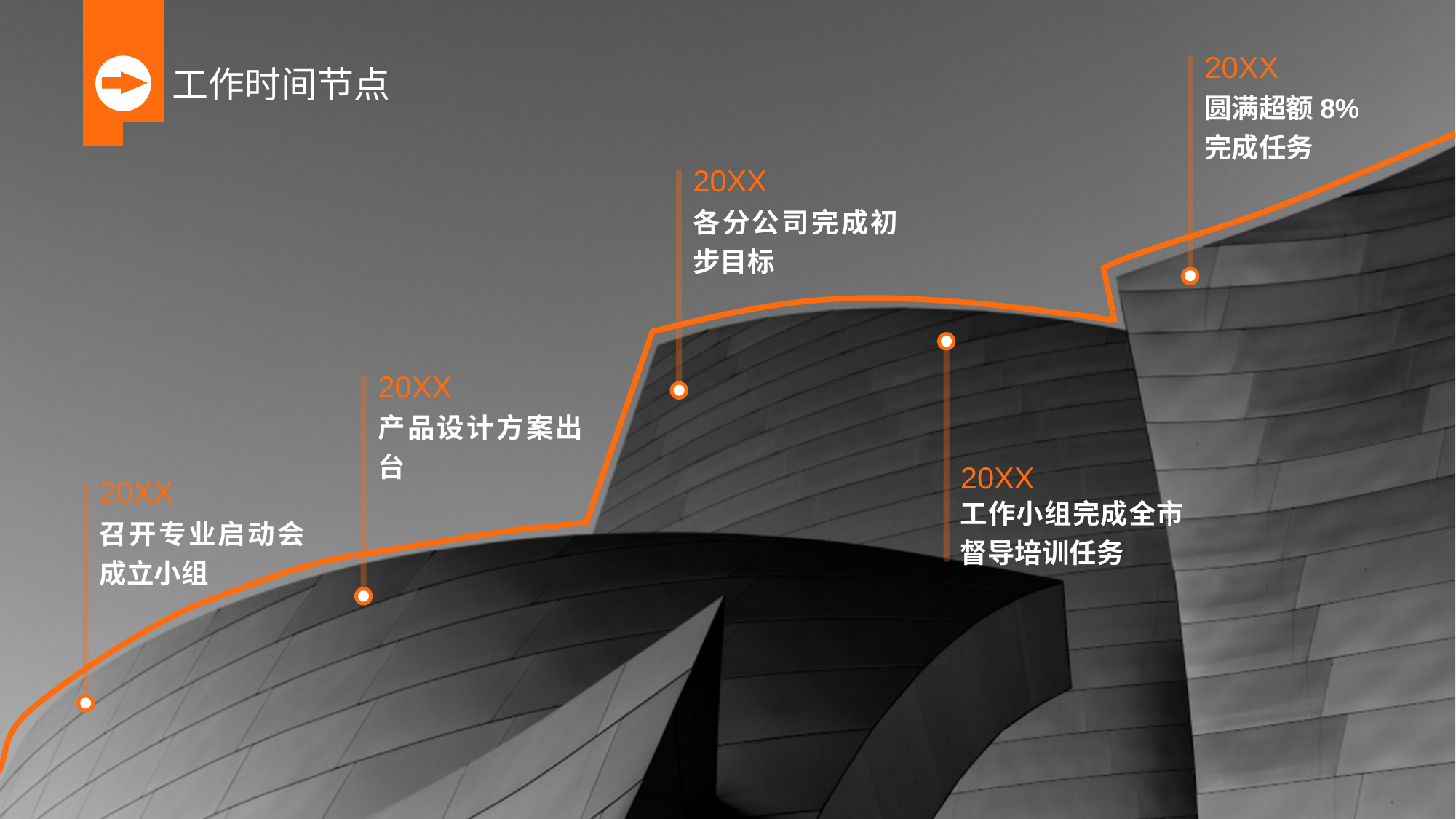

20XX

工作时间节点
圆满超额8%
完成任务

20XX

各分公司完成初步目标

20XX

产品设计方案出台
20XX
20XX

工作小组完成全市督导培训任务
召开专业启动会成立小组